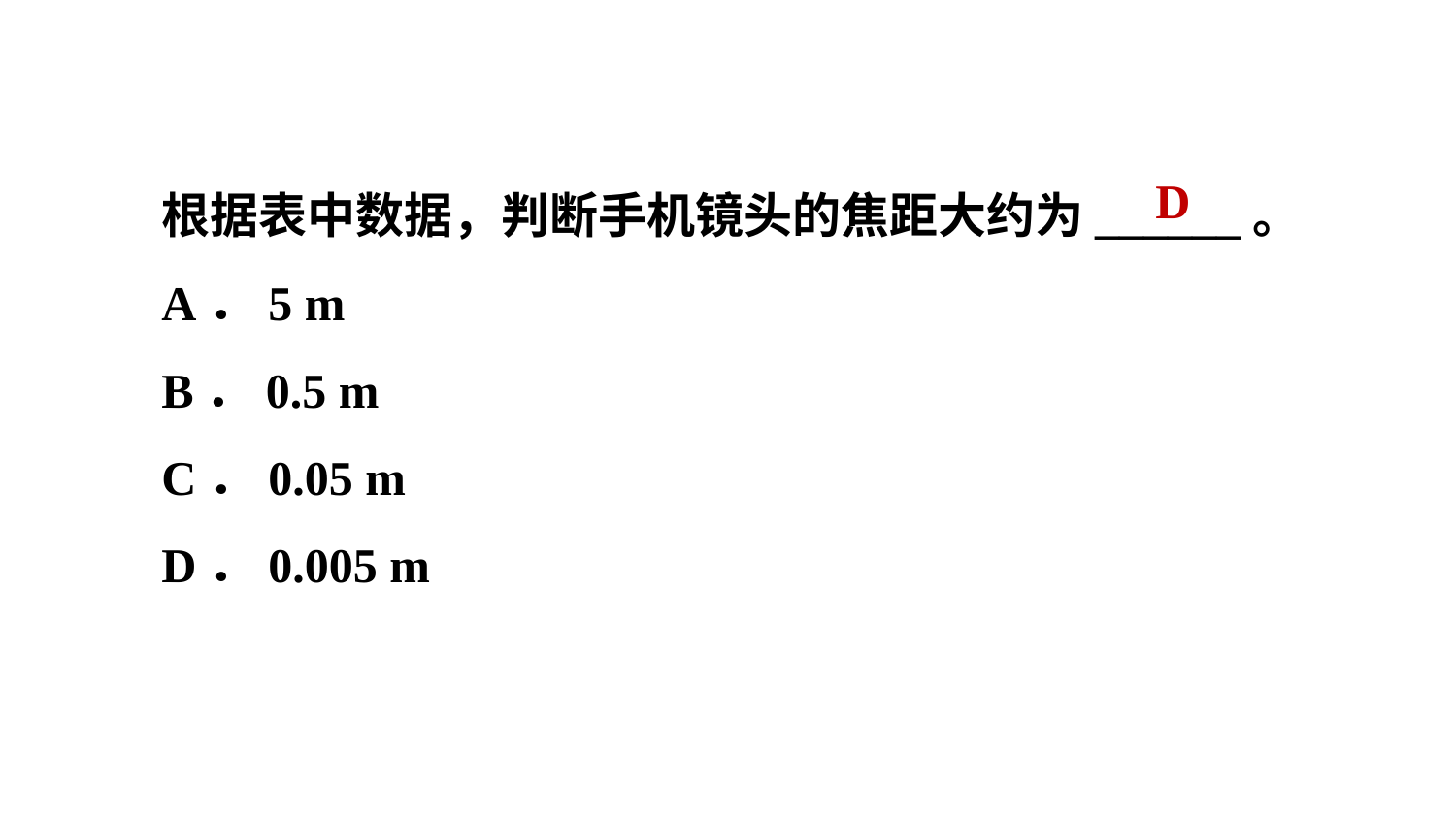

D
	根据表中数据，判断手机镜头的焦距大约为______。
A．5 m
B．0.5 m
C．0.05 m
D．0.005 m